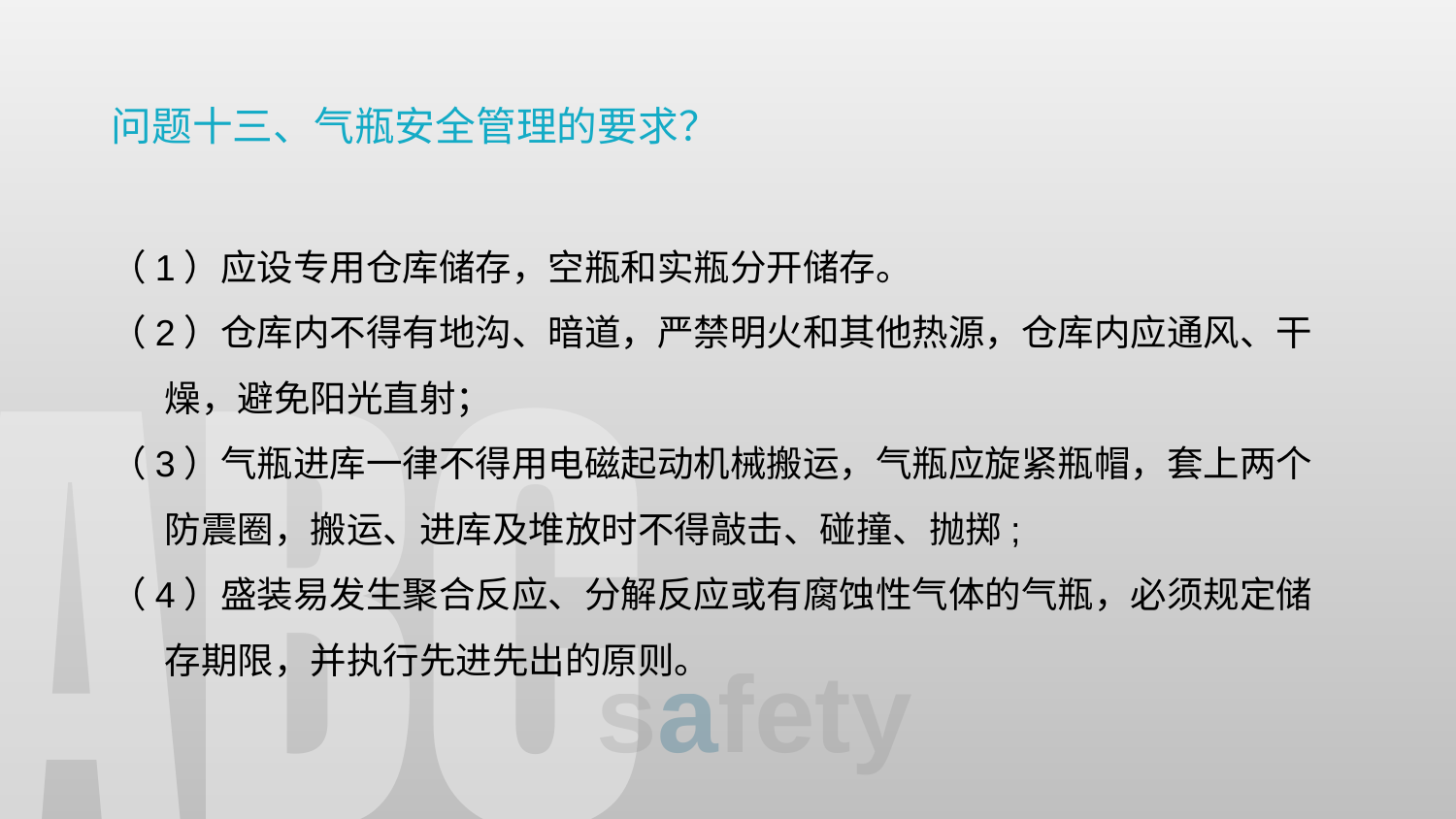

问题十三、气瓶安全管理的要求？
（1）应设专用仓库储存，空瓶和实瓶分开储存。
（2）仓库内不得有地沟、暗道，严禁明火和其他热源，仓库内应通风、干燥，避免阳光直射；
（3）气瓶进库一律不得用电磁起动机械搬运，气瓶应旋紧瓶帽，套上两个防震圈，搬运、进库及堆放时不得敲击、碰撞、抛掷;
（4）盛装易发生聚合反应、分解反应或有腐蚀性气体的气瓶，必须规定储存期限，并执行先进先出的原则。